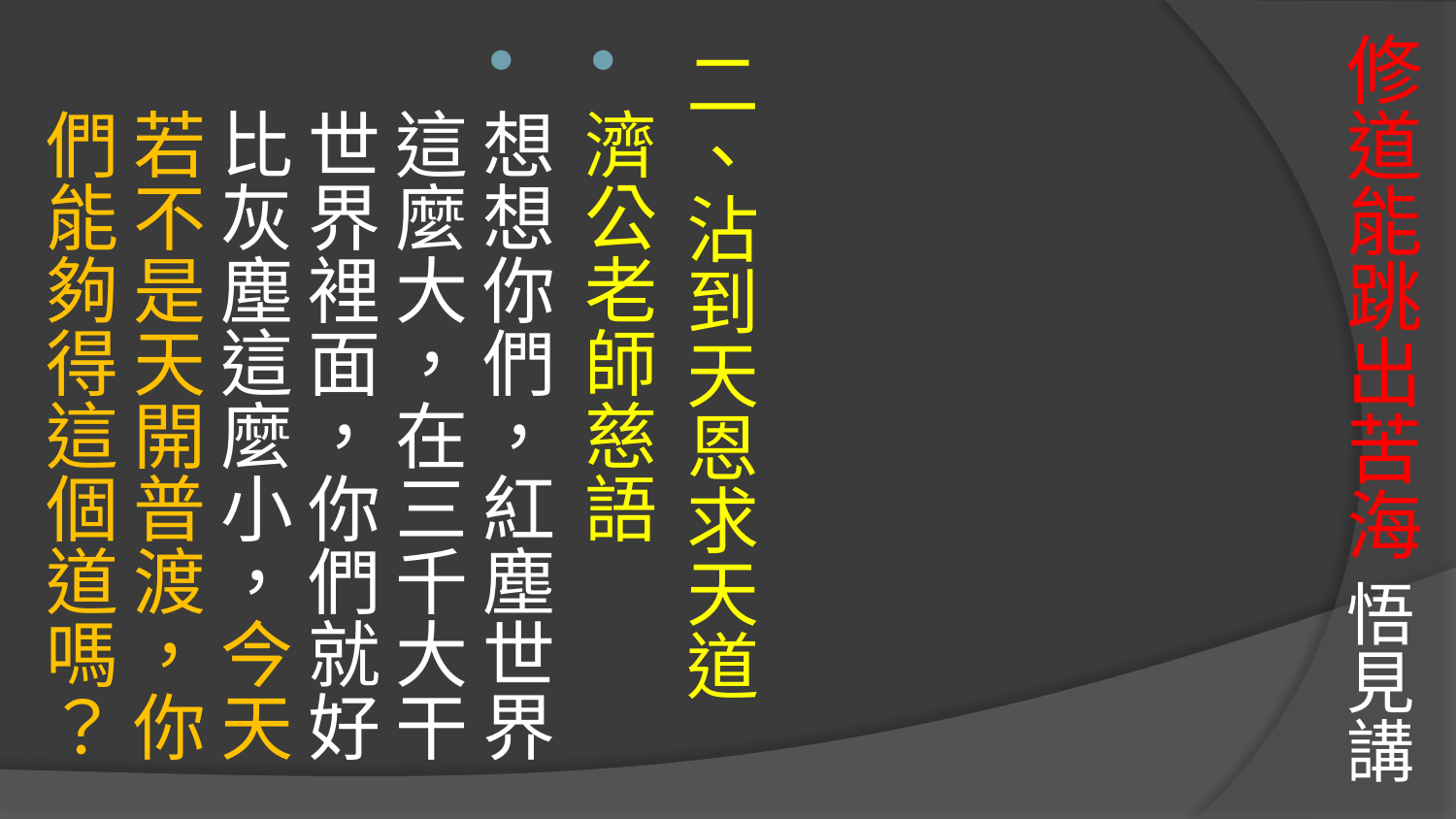

# 修道能跳出苦海 悟見講
二、沾到天恩求天道
濟公老師慈語
想想你們，紅塵世界這麼大，在三千大干世界裡面，你們就好比灰塵這麼小，今天若不是天開普渡，你們能夠得這個道嗎？